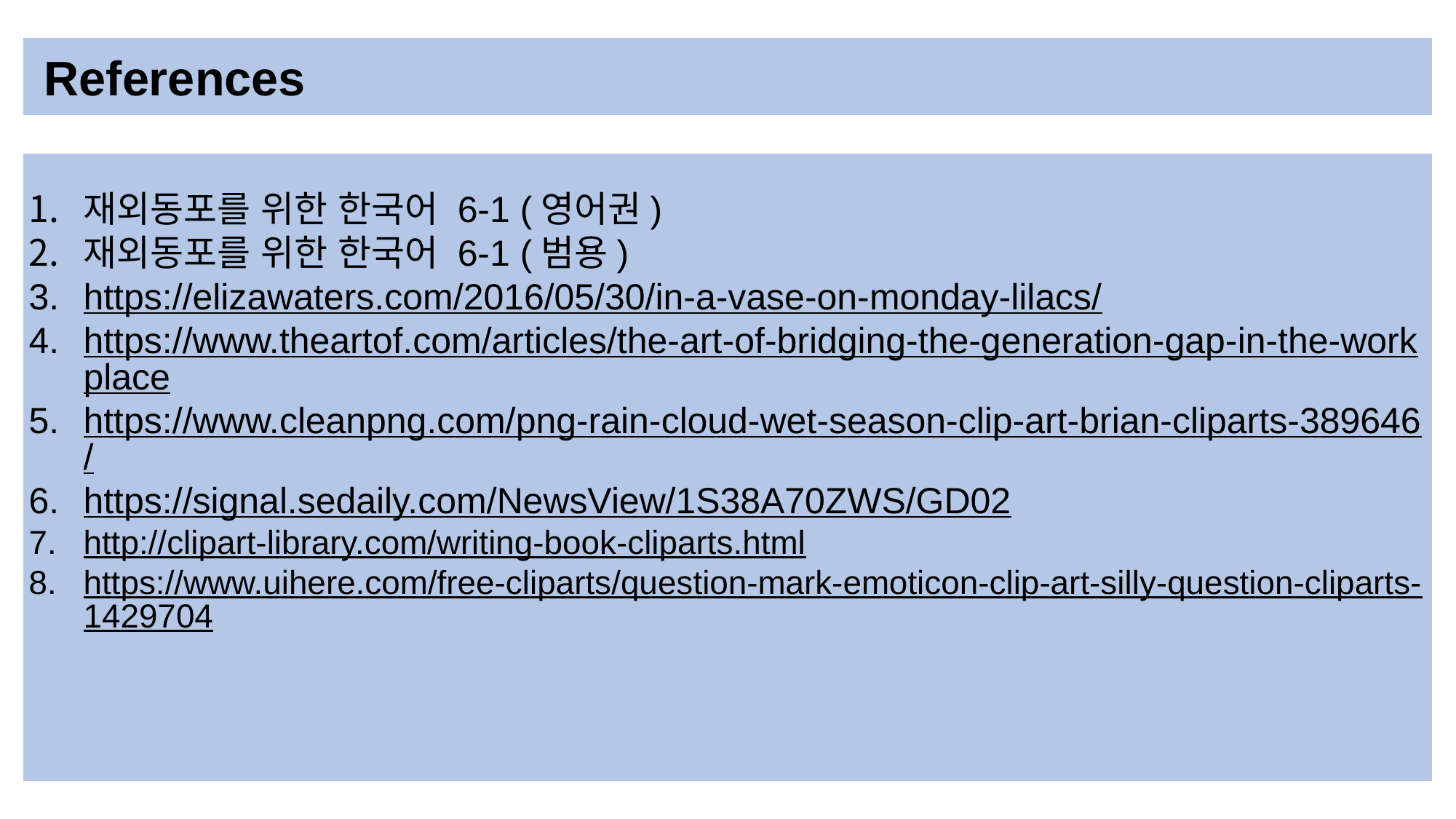

References

재외동포를 위한 한국어 6-1 (영어권)
재외동포를 위한 한국어 6-1 (범용)
https://elizawaters.com/2016/05/30/in-a-vase-on-monday-lilacs/
https://www.theartof.com/articles/the-art-of-bridging-the-generation-gap-in-the-workplace
https://www.cleanpng.com/png-rain-cloud-wet-season-clip-art-brian-cliparts-389646/
https://signal.sedaily.com/NewsView/1S38A70ZWS/GD02
http://clipart-library.com/writing-book-cliparts.html
https://www.uihere.com/free-cliparts/question-mark-emoticon-clip-art-silly-question-cliparts-1429704